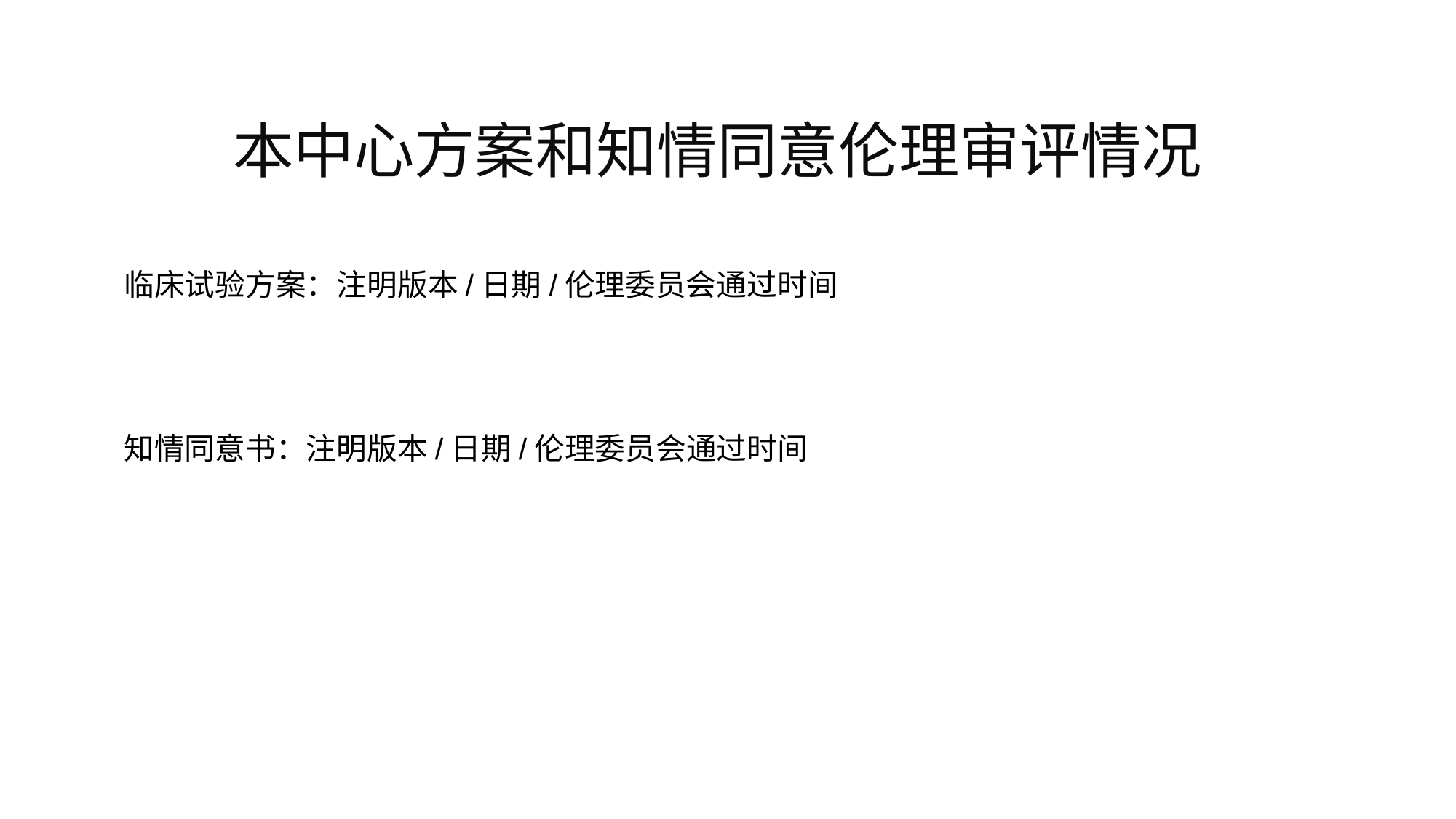

本中心方案和知情同意伦理审评情况
临床试验方案：注明版本/日期/伦理委员会通过时间

知情同意书：注明版本/日期/伦理委员会通过时间